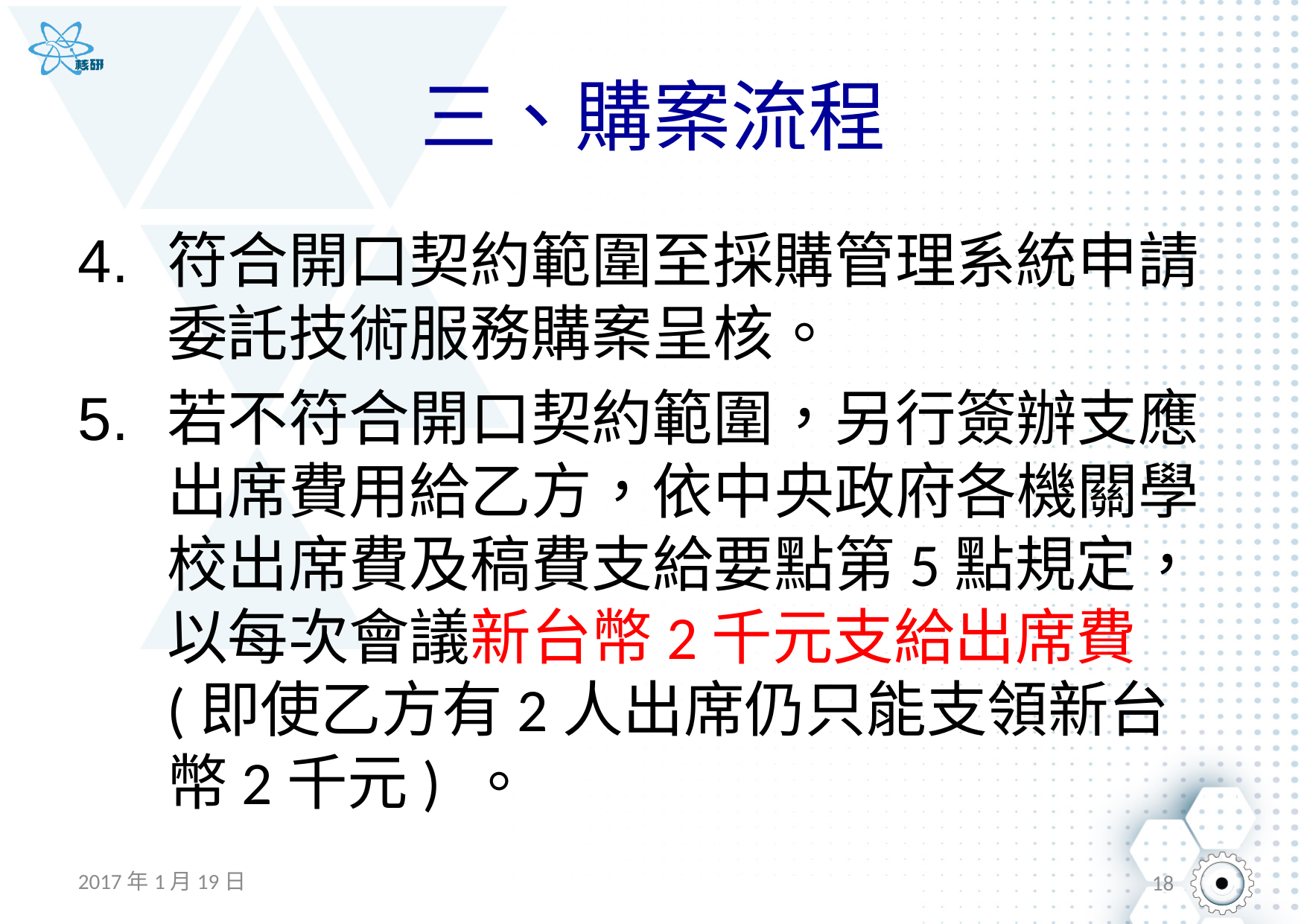

# 三、購案流程
符合開口契約範圍至採購管理系統申請委託技術服務購案呈核。
若不符合開口契約範圍，另行簽辦支應出席費用給乙方，依中央政府各機關學校出席費及稿費支給要點第5點規定，以每次會議新台幣2千元支給出席費(即使乙方有2人出席仍只能支領新台幣2千元) 。
2017年1月19日
18